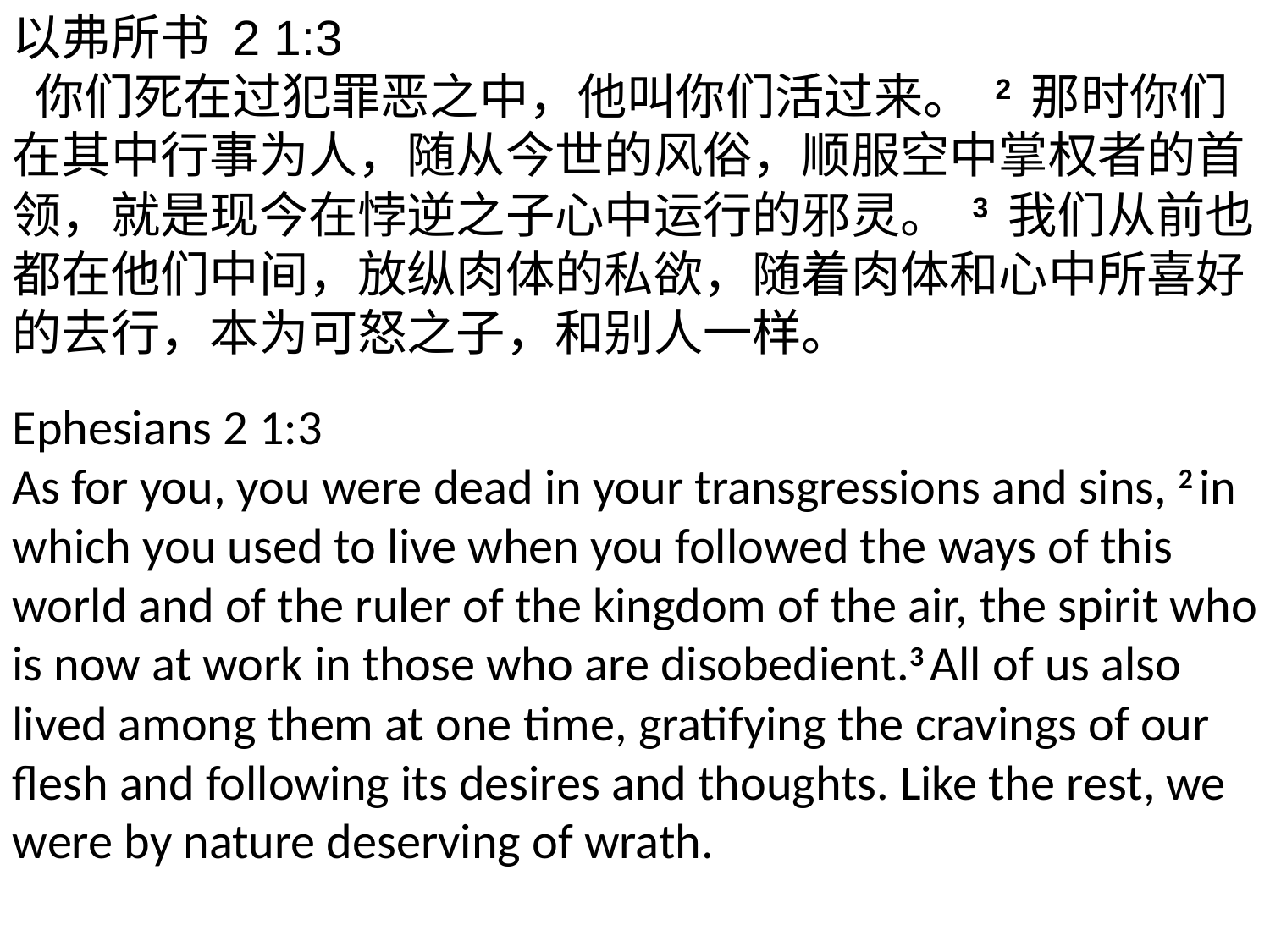

以弗所书 2 1:3
 你们死在过犯罪恶之中，他叫你们活过来。 2 那时你们在其中行事为人，随从今世的风俗，顺服空中掌权者的首领，就是现今在悖逆之子心中运行的邪灵。 3 我们从前也都在他们中间，放纵肉体的私欲，随着肉体和心中所喜好的去行，本为可怒之子，和别人一样。
Ephesians 2 1:3
As for you, you were dead in your transgressions and sins, 2 in which you used to live when you followed the ways of this world and of the ruler of the kingdom of the air, the spirit who is now at work in those who are disobedient.3 All of us also lived among them at one time, gratifying the cravings of our flesh and following its desires and thoughts. Like the rest, we were by nature deserving of wrath.